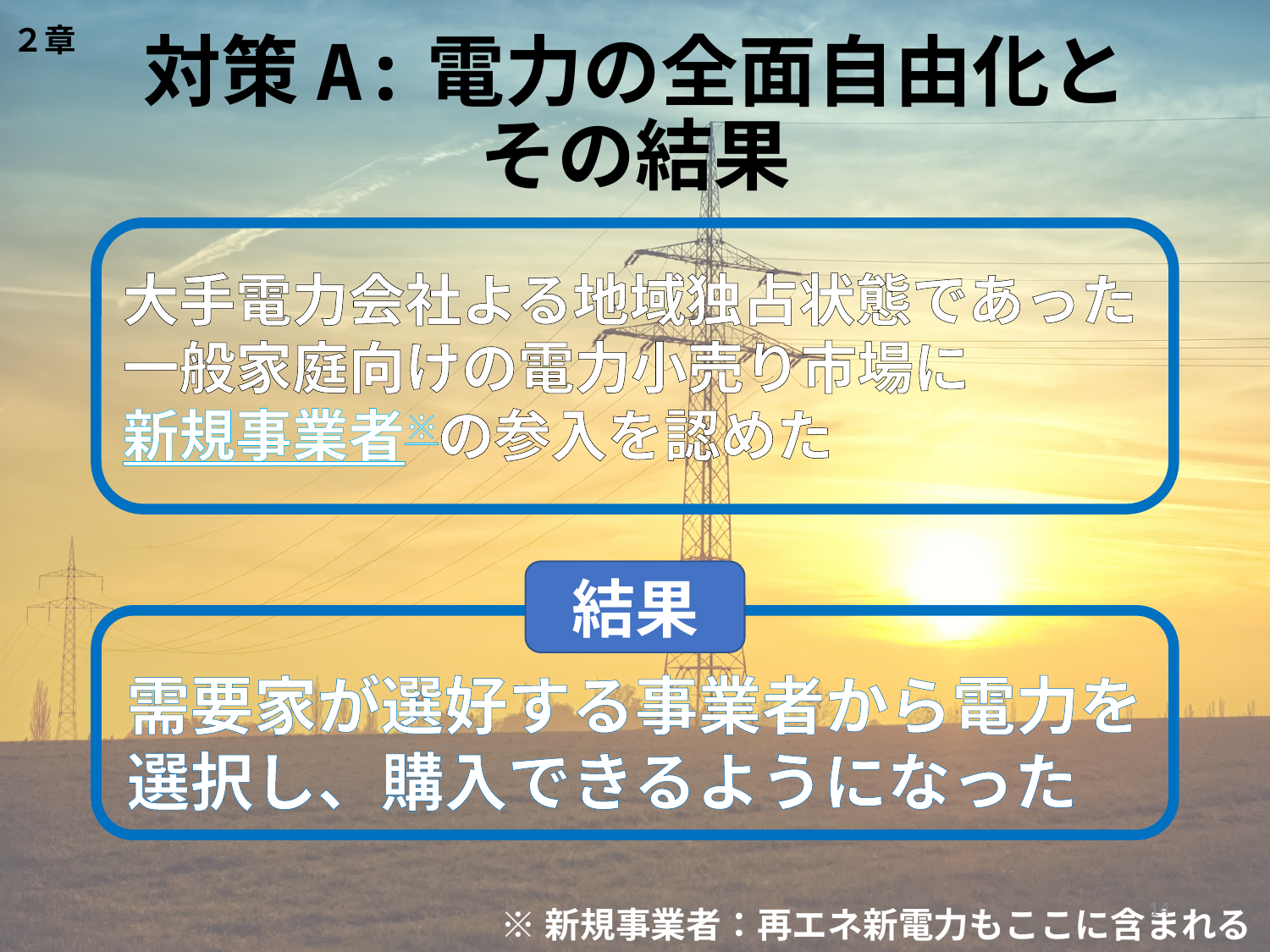

２章
# 対策A:電力の全面自由化と その結果
大手電力会社よる地域独占状態であった
一般家庭向けの電力小売り市場に
新規事業者※の参入を認めた
結果

需要家が選好する事業者から電力を選択し、購入できるようになった
14
※新規事業者：再エネ新電力もここに含まれる